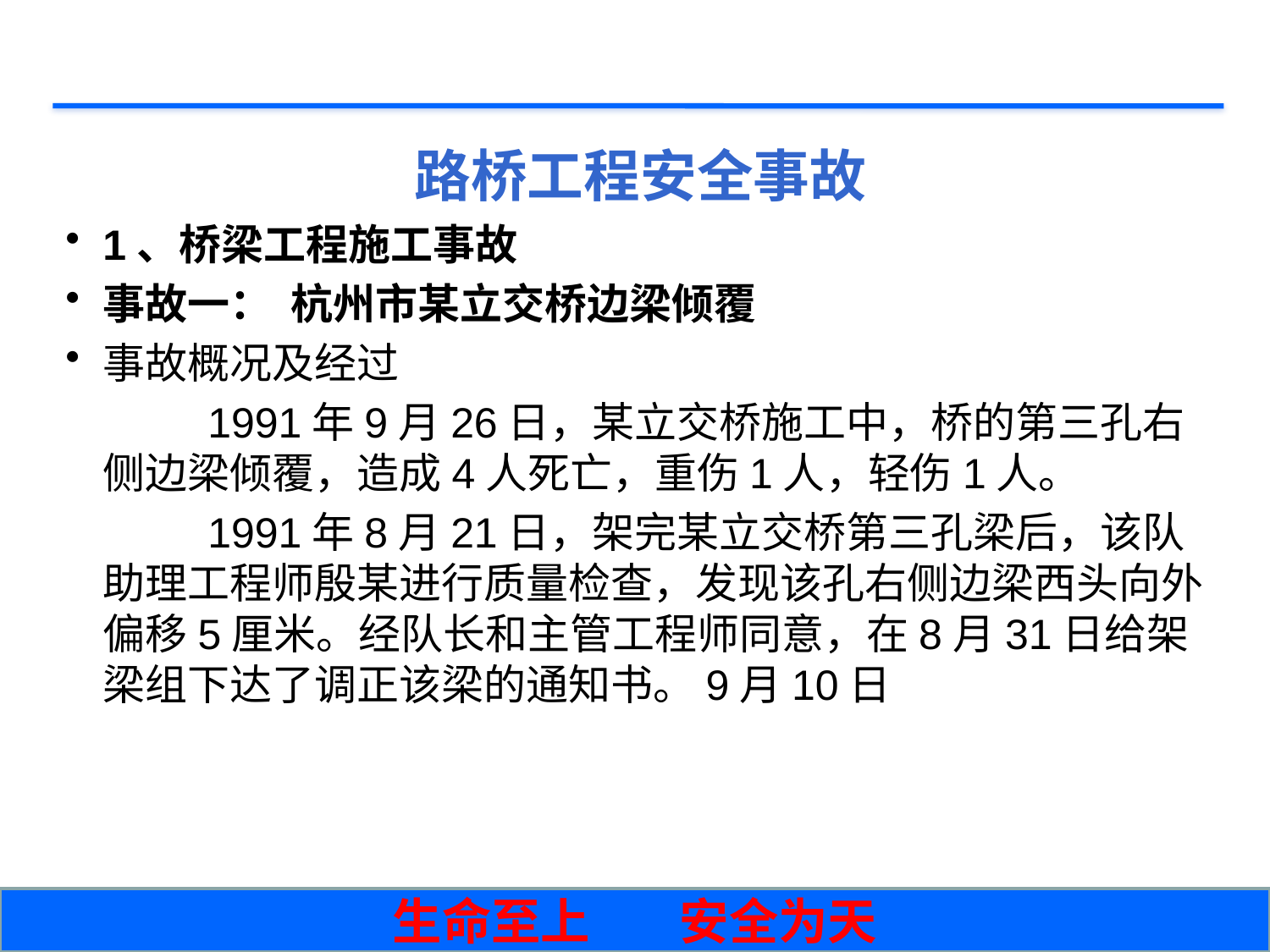

# 路桥工程安全事故
1、桥梁工程施工事故
事故一：  杭州市某立交桥边梁倾覆
事故概况及经过
            1991年9月26日，某立交桥施工中，桥的第三孔右侧边梁倾覆，造成4人死亡，重伤1人，轻伤1人。
            1991年8月21日，架完某立交桥第三孔梁后，该队助理工程师殷某进行质量检查，发现该孔右侧边梁西头向外偏移5厘米。经队长和主管工程师同意，在8月31日给架梁组下达了调正该梁的通知书。9月10日